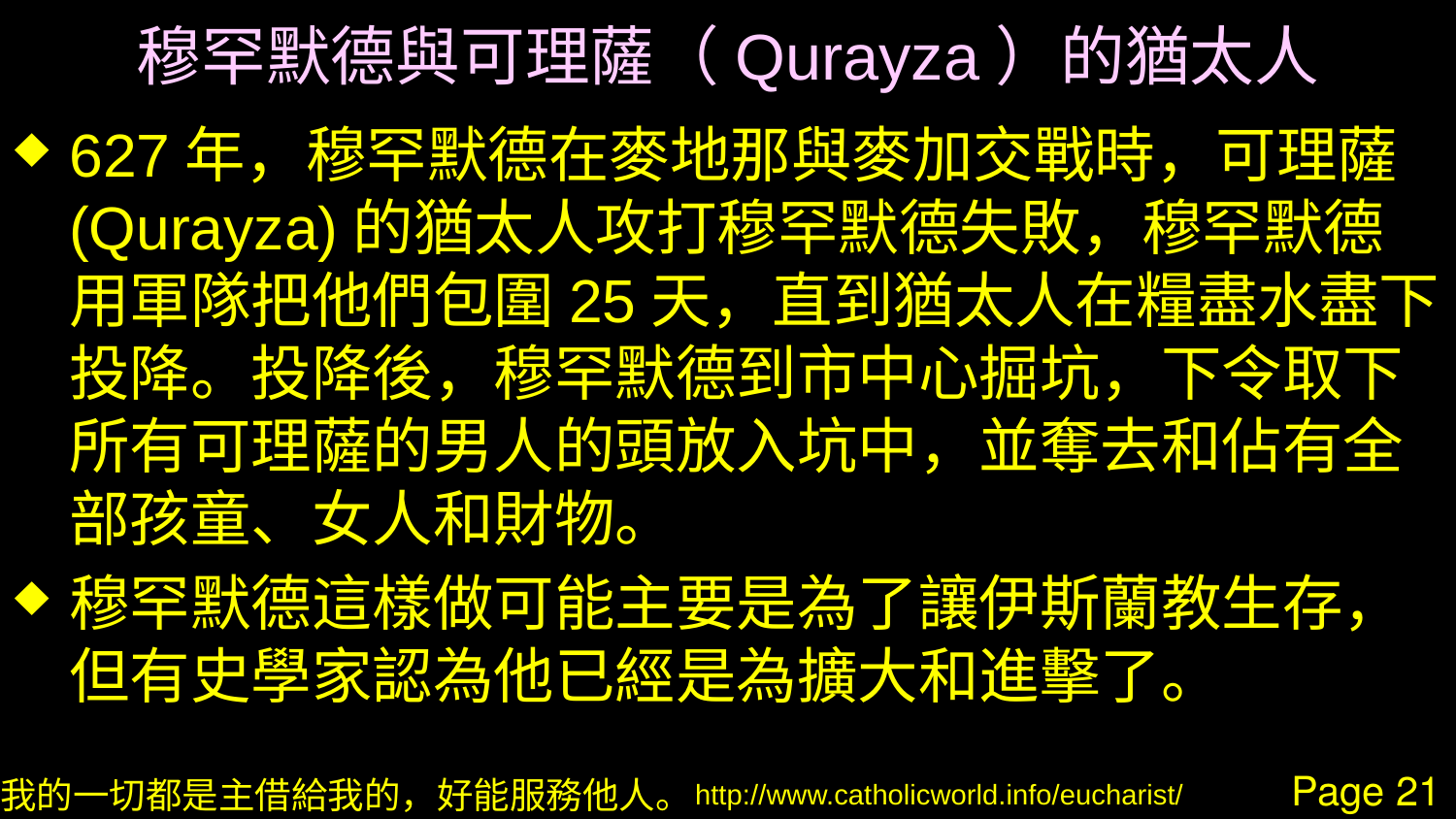

# 穆罕默德與可理薩（Qurayza）的猶太人
627年，穆罕默德在麥地那與麥加交戰時，可理薩(Qurayza)的猶太人攻打穆罕默德失敗，穆罕默德用軍隊把他們包圍25天，直到猶太人在糧盡水盡下投降。投降後，穆罕默德到市中心掘坑，下令取下所有可理薩的男人的頭放入坑中，並奪去和佔有全部孩童、女人和財物。
穆罕默德這樣做可能主要是為了讓伊斯蘭教生存，但有史學家認為他已經是為擴大和進擊了。